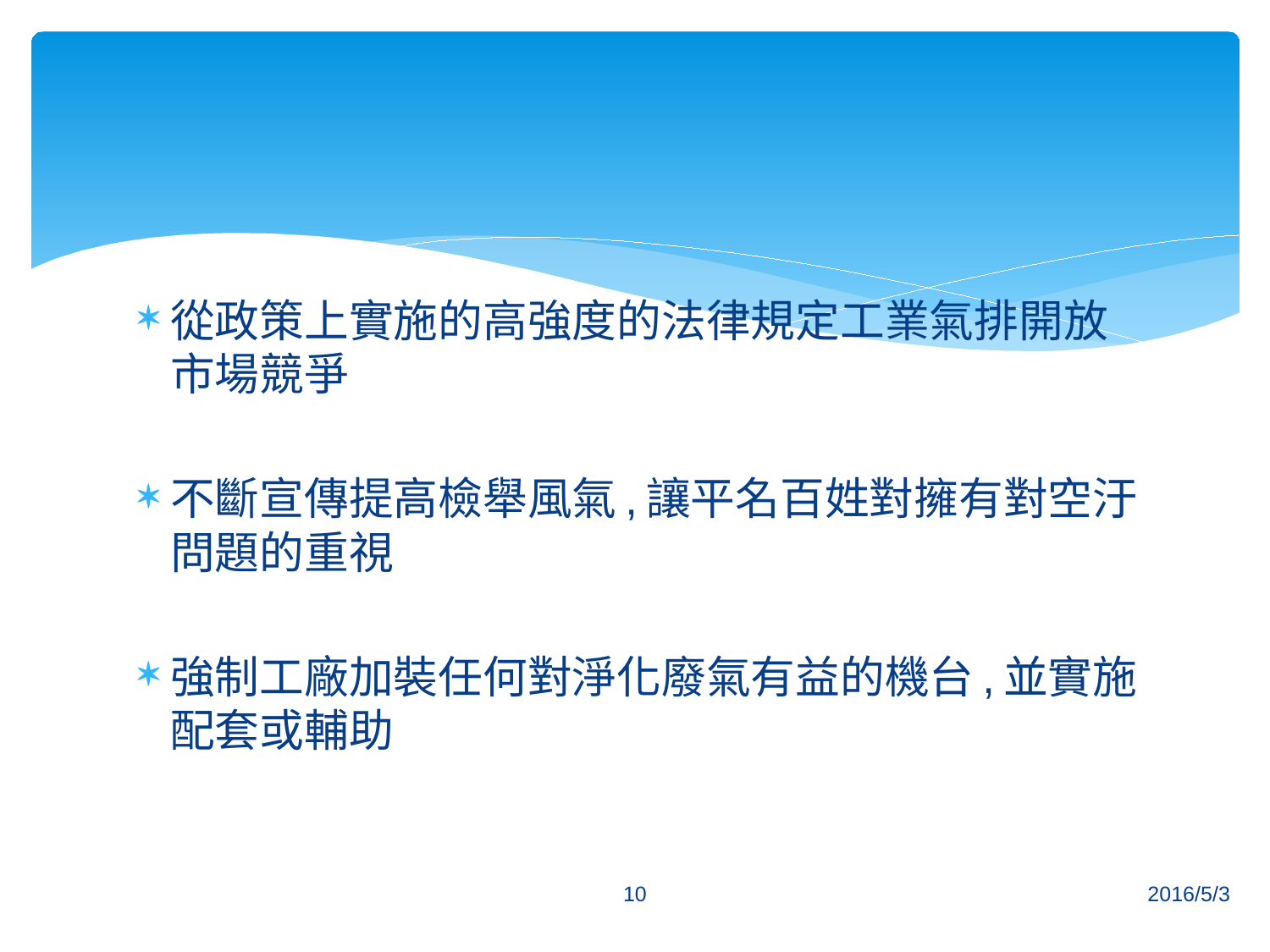

從政策上實施的高強度的法律規定工業氣排開放市場競爭

不斷宣傳提高檢舉風氣,讓平名百姓對擁有對空汙問題的重視

強制工廠加裝任何對淨化廢氣有益的機台,並實施配套或輔助

10
2016/5/3